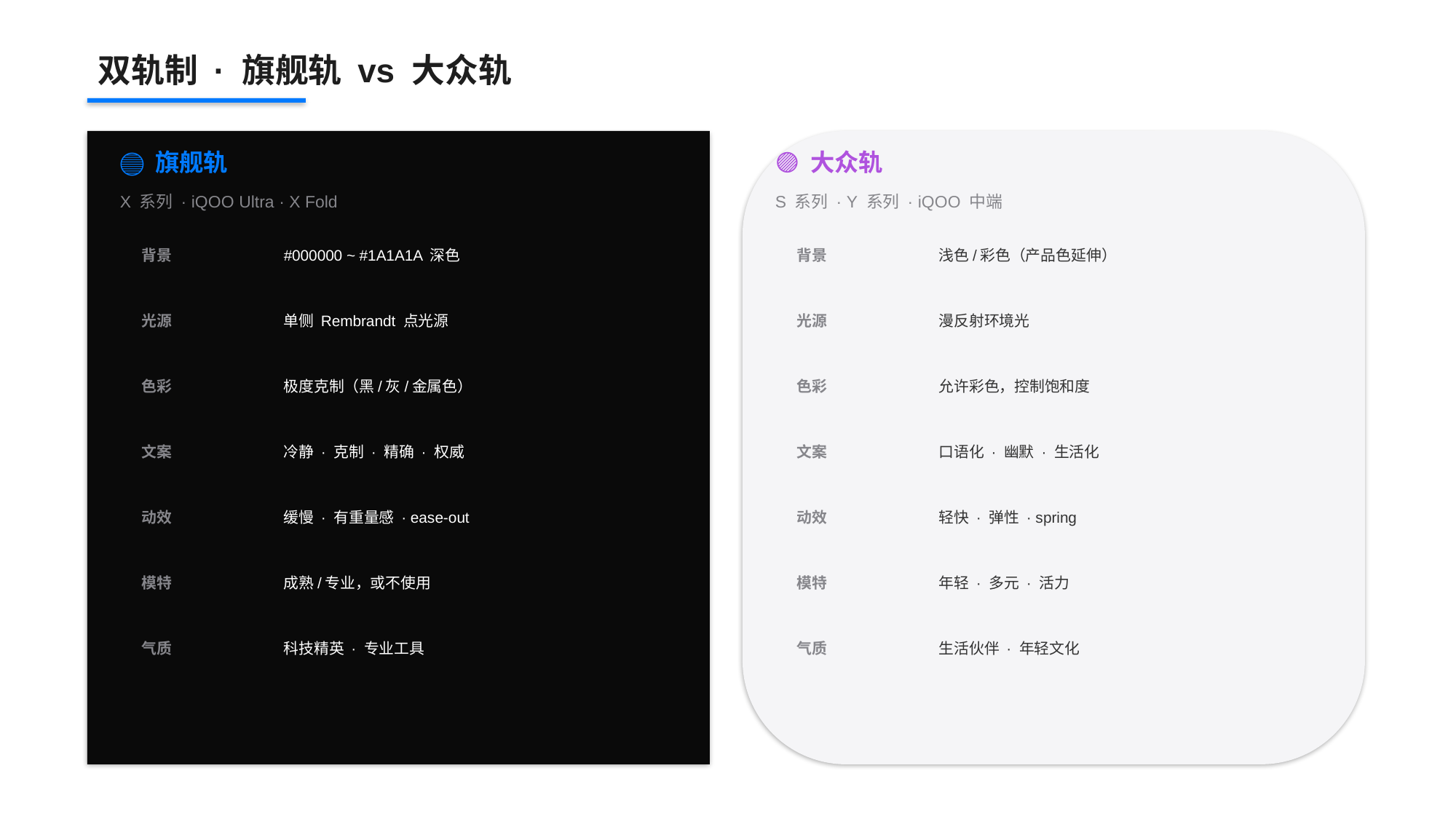

双轨制 · 旗舰轨 vs 大众轨

🔵 旗舰轨
🟣 大众轨
X 系列 · iQOO Ultra · X Fold
S 系列 · Y 系列 · iQOO 中端
背景
#000000 ~ #1A1A1A 深色
背景
浅色/彩色（产品色延伸）
光源
单侧 Rembrandt 点光源
光源
漫反射环境光
色彩
极度克制（黑/灰/金属色）
色彩
允许彩色，控制饱和度
文案
冷静 · 克制 · 精确 · 权威
文案
口语化 · 幽默 · 生活化
动效
缓慢 · 有重量感 · ease-out
动效
轻快 · 弹性 · spring
模特
成熟/专业，或不使用
模特
年轻 · 多元 · 活力
气质
科技精英 · 专业工具
气质
生活伙伴 · 年轻文化